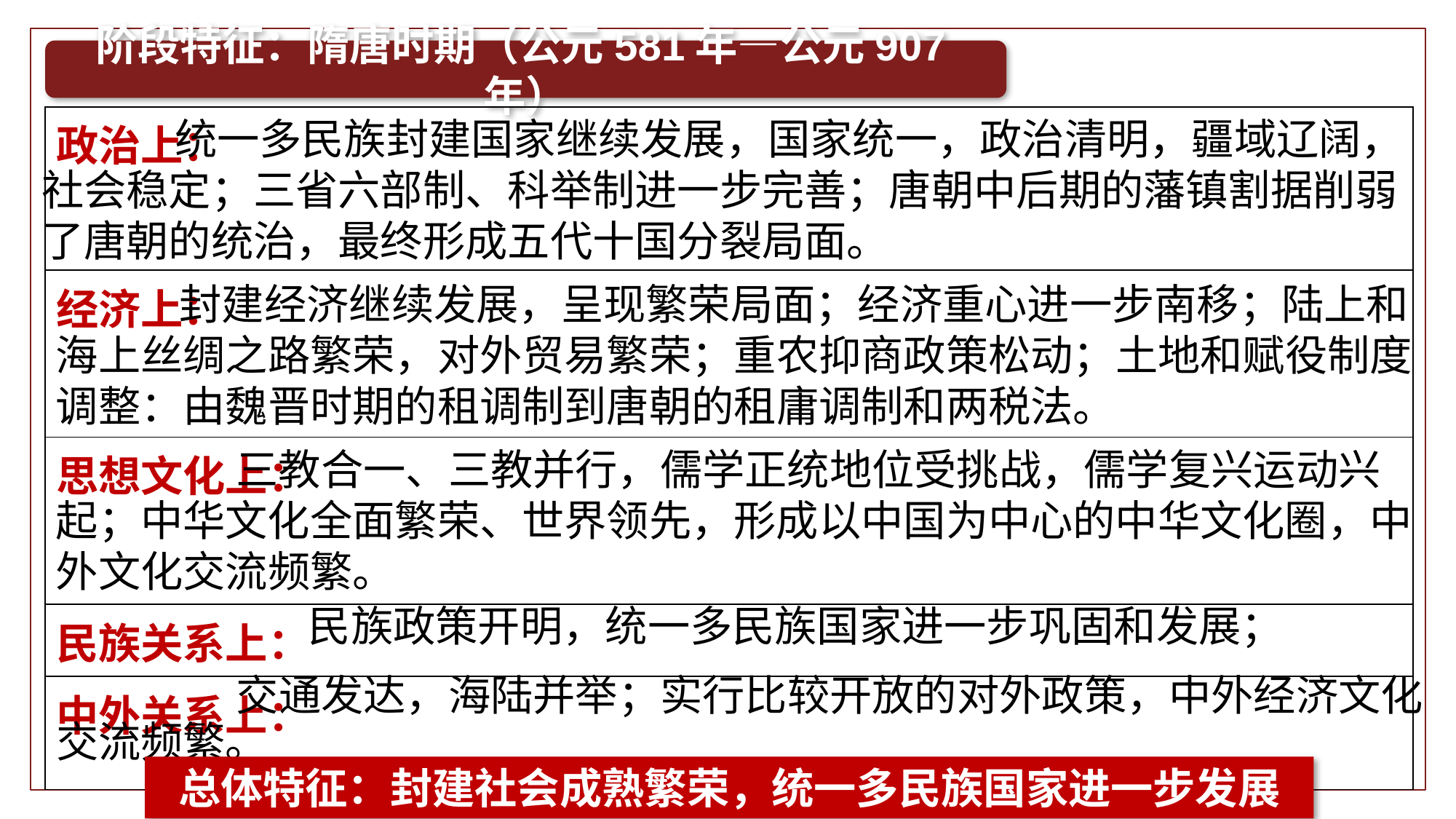

阶段特征：隋唐时期（公元581年—公元907年）
             统一多民族封建国家继续发展，国家统一，政治清明，疆域辽阔，社会稳定；三省六部制、科举制进一步完善；唐朝中后期的藩镇割据削弱了唐朝的统治，最终形成五代十国分裂局面。
| 政治上： |
| --- |
| 经济上： |
| 思想文化上： |
| 民族关系上： |
| 中外关系上： |
            封建经济继续发展，呈现繁荣局面；经济重心进一步南移；陆上和海上丝绸之路繁荣，对外贸易繁荣；重农抑商政策松动；土地和赋役制度调整：由魏晋时期的租调制到唐朝的租庸调制和两税法。
                  三教合一、三教并行，儒学正统地位受挑战，儒学复兴运动兴起；中华文化全面繁荣、世界领先，形成以中国为中心的中华文化圈，中外文化交流频繁。
民族政策开明，统一多民族国家进一步巩固和发展；
                  交通发达，海陆并举；实行比较开放的对外政策，中外经济文化交流频繁。
总体特征：封建社会成熟繁荣，统一多民族国家进一步发展